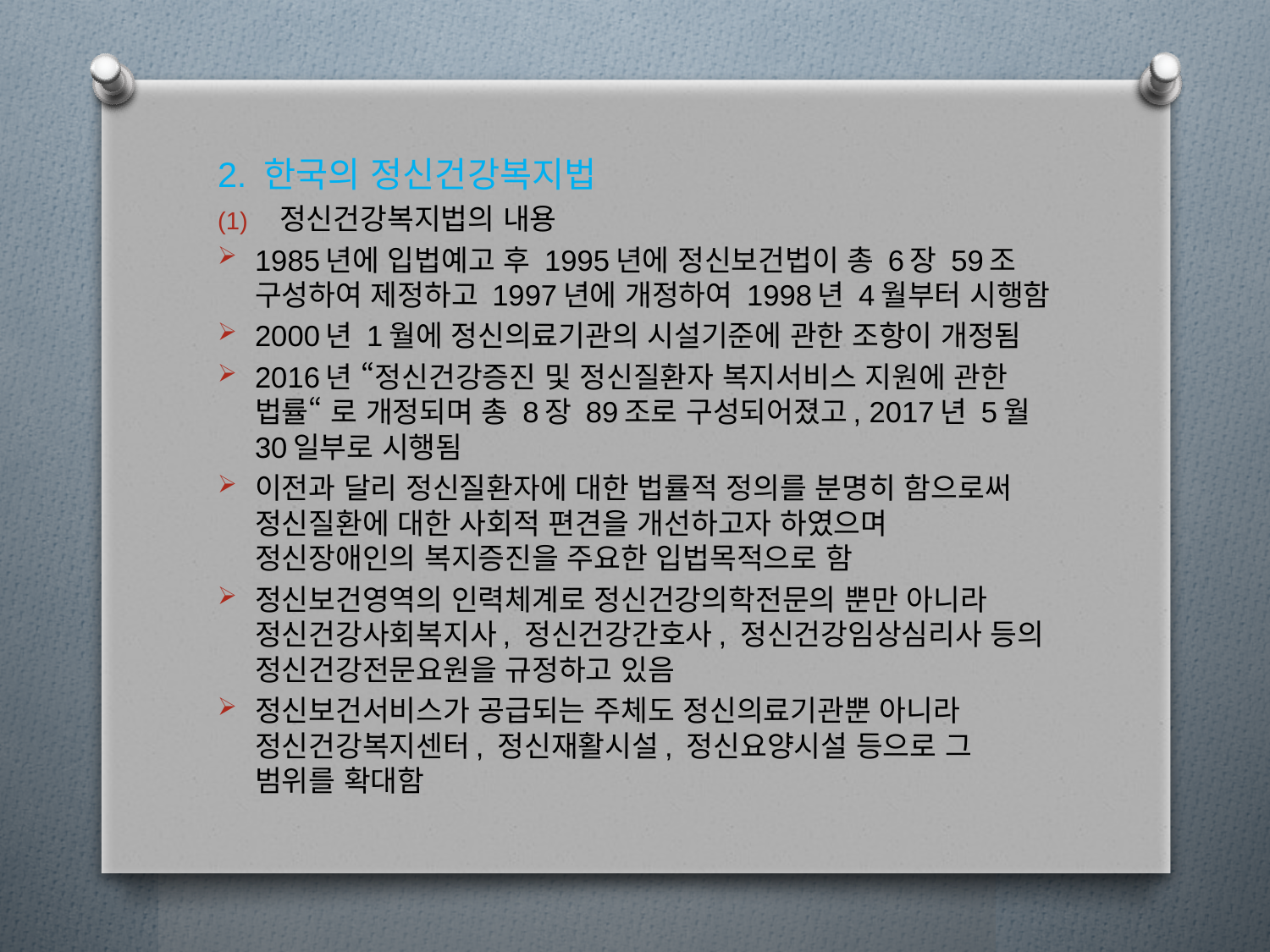

2. 한국의 정신건강복지법
정신건강복지법의 내용
1985년에 입법예고 후 1995년에 정신보건법이 총 6장 59조 구성하여 제정하고 1997년에 개정하여 1998년 4월부터 시행함
2000년 1월에 정신의료기관의 시설기준에 관한 조항이 개정됨
2016년 “정신건강증진 및 정신질환자 복지서비스 지원에 관한 법률“ 로 개정되며 총 8장 89조로 구성되어졌고, 2017년 5월 30일부로 시행됨
이전과 달리 정신질환자에 대한 법률적 정의를 분명히 함으로써 정신질환에 대한 사회적 편견을 개선하고자 하였으며 정신장애인의 복지증진을 주요한 입법목적으로 함
정신보건영역의 인력체계로 정신건강의학전문의 뿐만 아니라 정신건강사회복지사, 정신건강간호사, 정신건강임상심리사 등의 정신건강전문요원을 규정하고 있음
정신보건서비스가 공급되는 주체도 정신의료기관뿐 아니라 정신건강복지센터, 정신재활시설, 정신요양시설 등으로 그 범위를 확대함